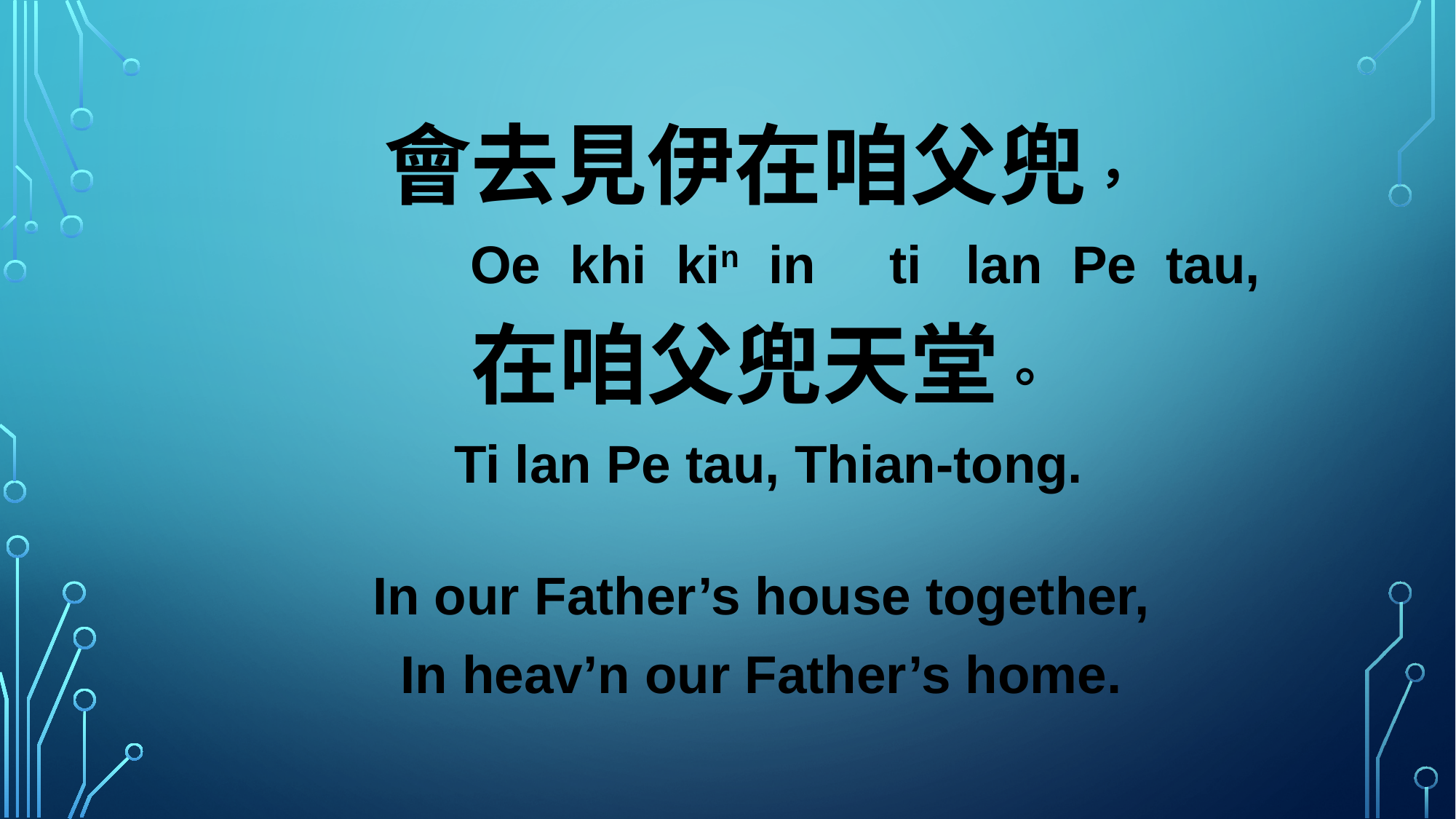

會去見伊在咱父兜，
                     Oe  khi  kin  in     ti   lan  Pe  tau,
在咱父兜天堂。
 Ti lan Pe tau, Thian-tong.

In our Father’s house together,
In heav’n our Father’s home.